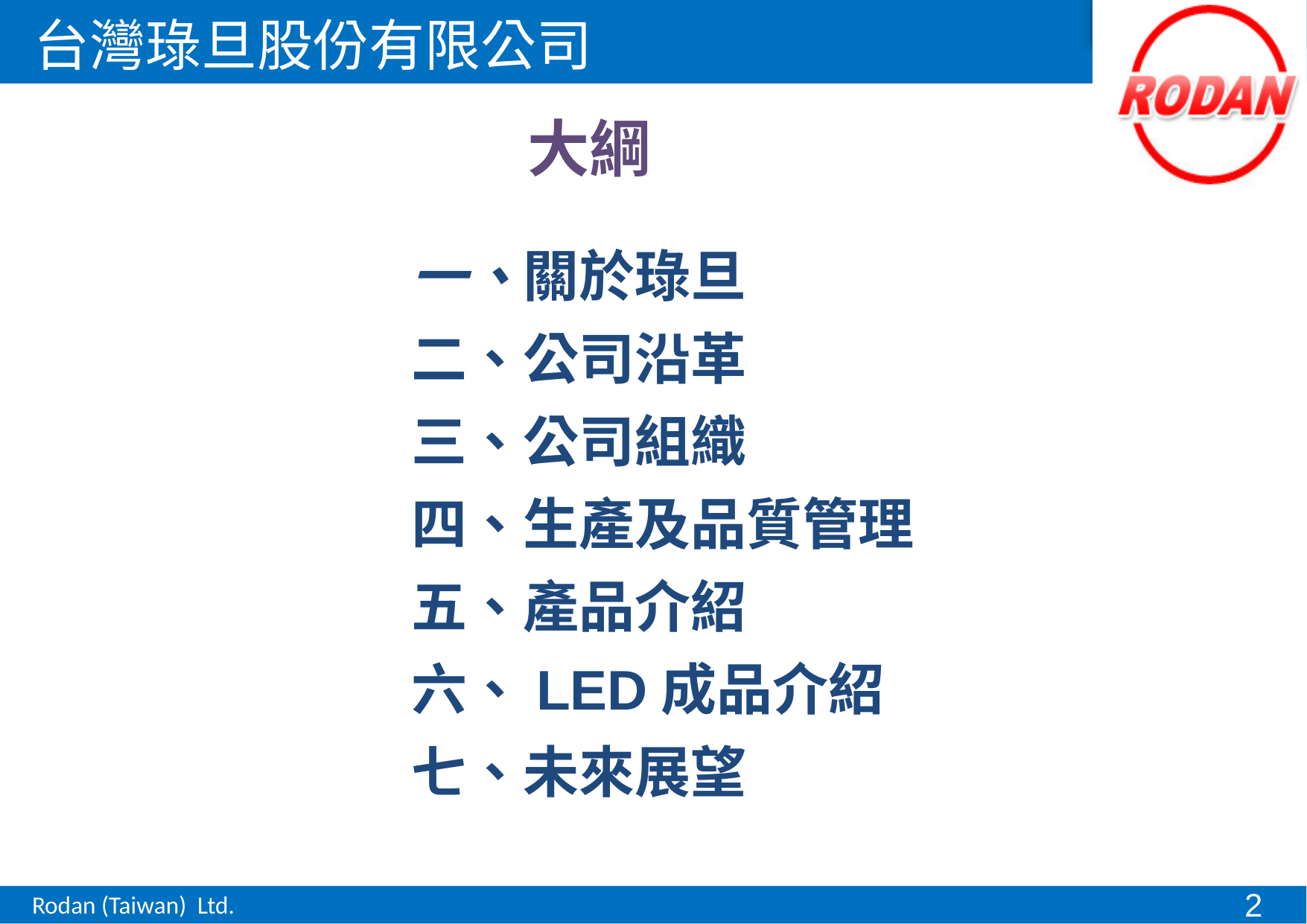

台灣琭旦股份有限公司
大綱
一、關於琭旦
二、公司沿革
三、公司組織
四、生產及品質管理
五、產品介紹
六、LED成品介紹
七、未來展望

2